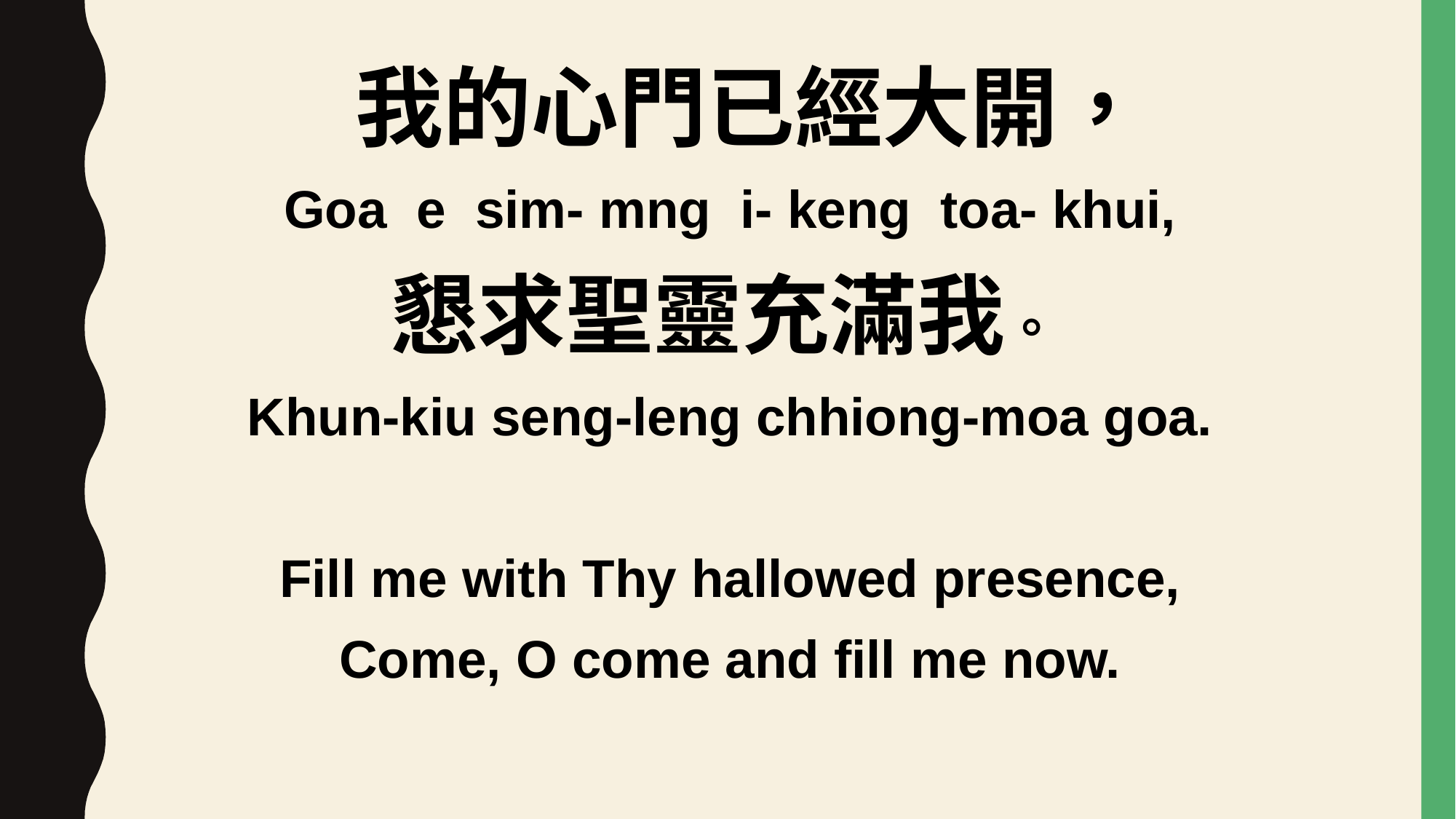

我的心門已經大開，
Goa  e  sim- mng  i- keng  toa- khui,
懇求聖靈充滿我。
Khun-kiu seng-leng chhiong-moa goa.

Fill me with Thy hallowed presence,
Come, O come and fill me now.